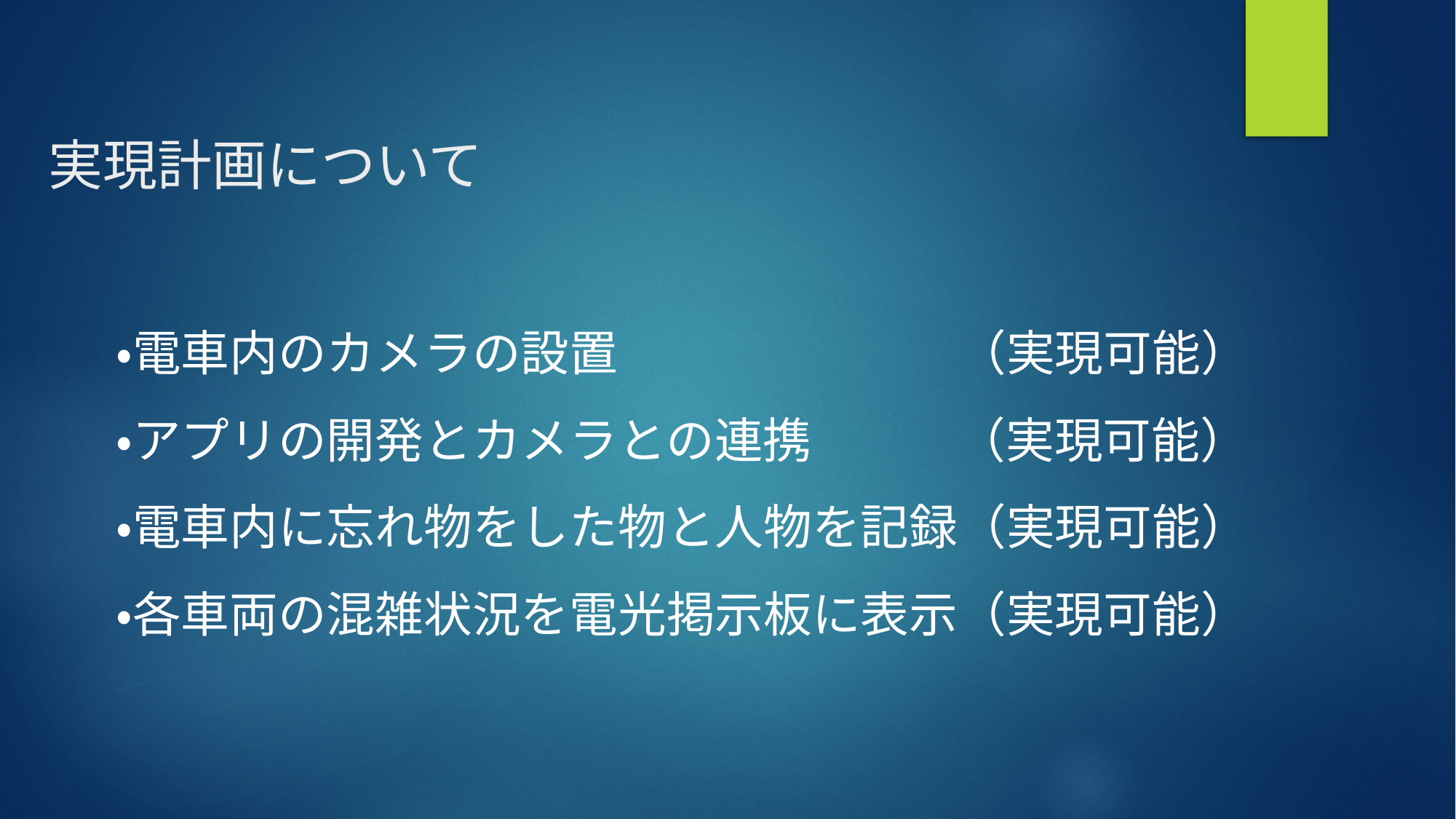

実現計画について

・電車内のカメラの設置　　　　　　　（実現可能）
・アプリの開発とカメラとの連携　　　（実現可能）
・電車内に忘れ物をした物と人物を記録（実現可能）
・各車両の混雑状況を電光掲示板に表示（実現可能）